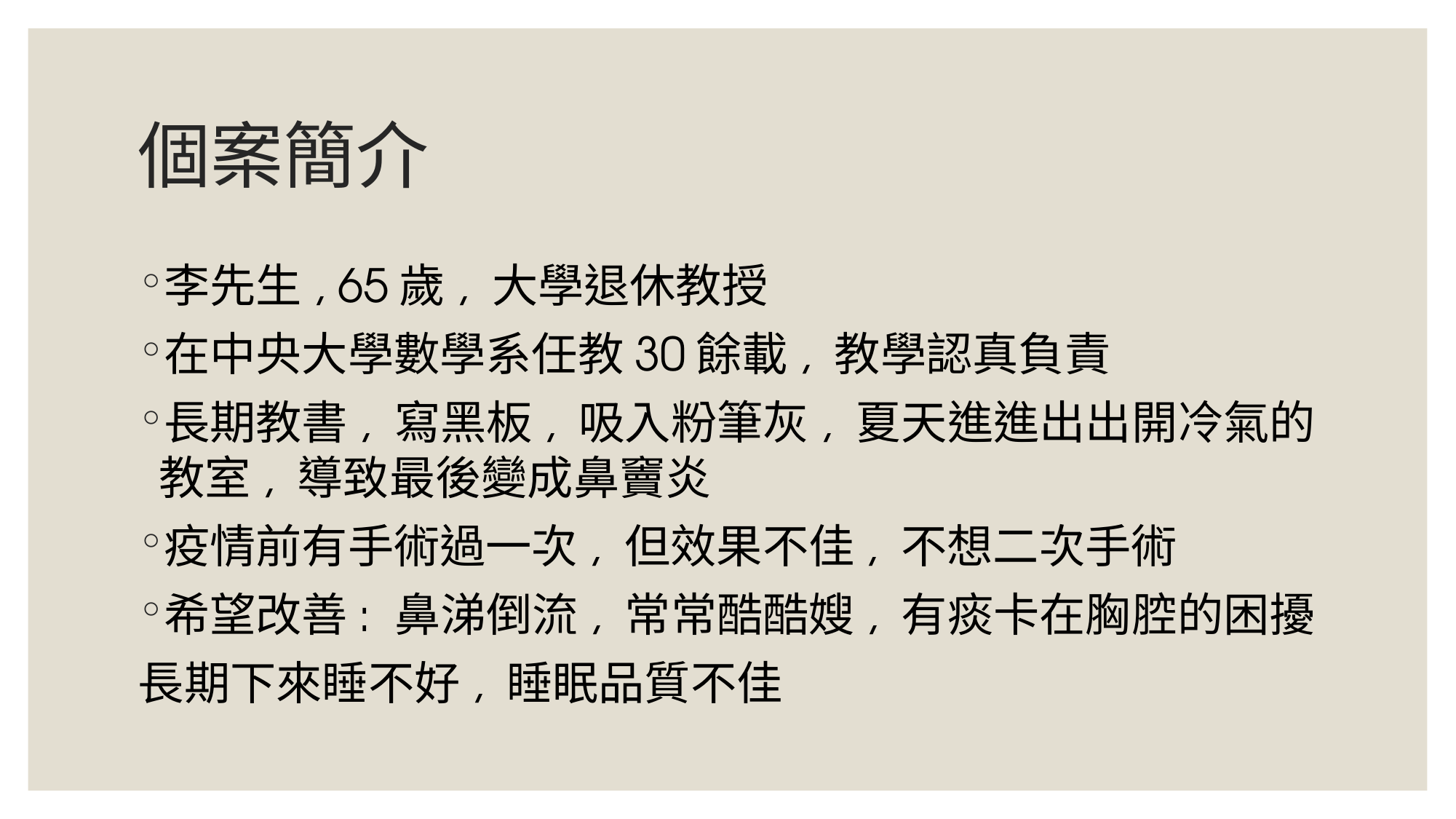

# 個案簡介
李先生, 65歲, 大學退休教授
在中央大學數學系任教30餘載, 教學認真負責
長期教書, 寫黑板, 吸入粉筆灰, 夏天進進出出開冷氣的教室, 導致最後變成鼻竇炎
疫情前有手術過一次, 但效果不佳, 不想二次手術
希望改善: 鼻涕倒流, 常常酷酷嫂, 有痰卡在胸腔的困擾
長期下來睡不好, 睡眠品質不佳